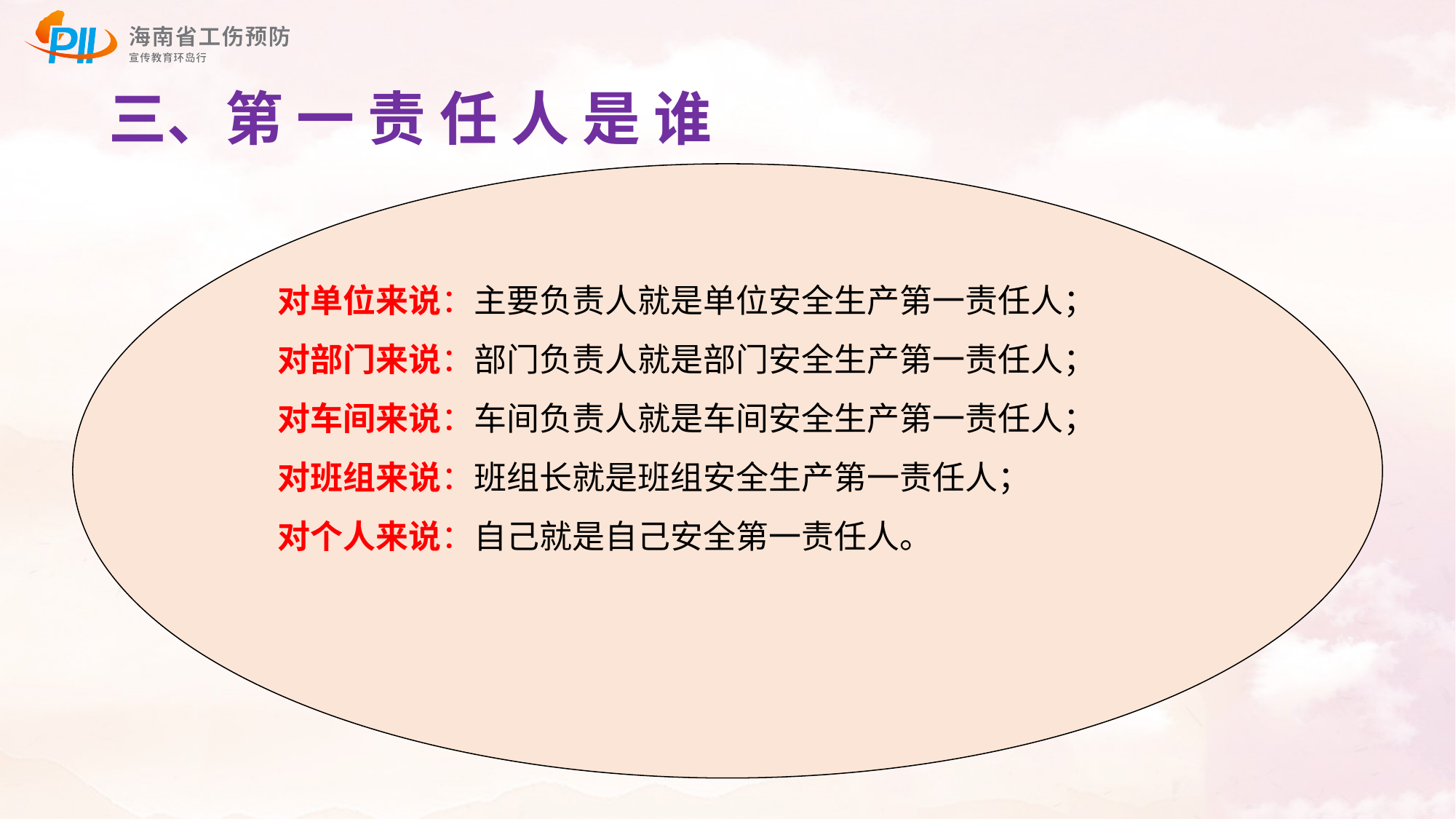

# 三、第 一 责 任 人 是 谁
对单位来说：主要负责人就是单位安全生产第一责任人；
对部门来说：部门负责人就是部门安全生产第一责任人；
对车间来说：车间负责人就是车间安全生产第一责任人；
对班组来说：班组长就是班组安全生产第一责任人；
对个人来说：自己就是自己安全第一责任人。